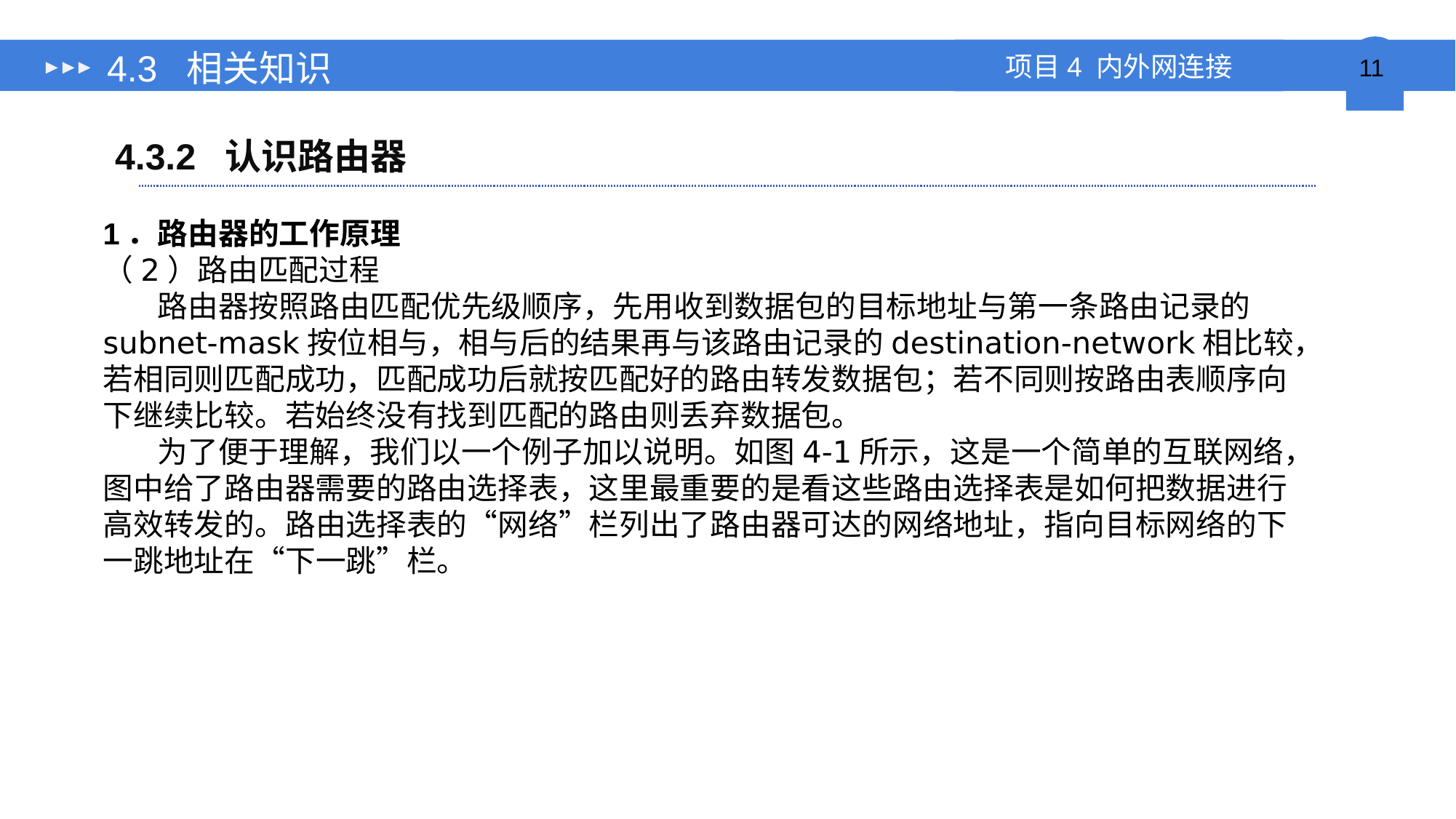

# 4.3  相关知识
4.3.2  认识路由器

1．路由器的工作原理
（2）路由匹配过程
路由器按照路由匹配优先级顺序，先用收到数据包的目标地址与第一条路由记录的subnet-mask按位相与，相与后的结果再与该路由记录的destination-network相比较，若相同则匹配成功，匹配成功后就按匹配好的路由转发数据包；若不同则按路由表顺序向下继续比较。若始终没有找到匹配的路由则丢弃数据包。
为了便于理解，我们以一个例子加以说明。如图4-1所示，这是一个简单的互联网络，图中给了路由器需要的路由选择表，这里最重要的是看这些路由选择表是如何把数据进行高效转发的。路由选择表的“网络”栏列出了路由器可达的网络地址，指向目标网络的下一跳地址在“下一跳”栏。